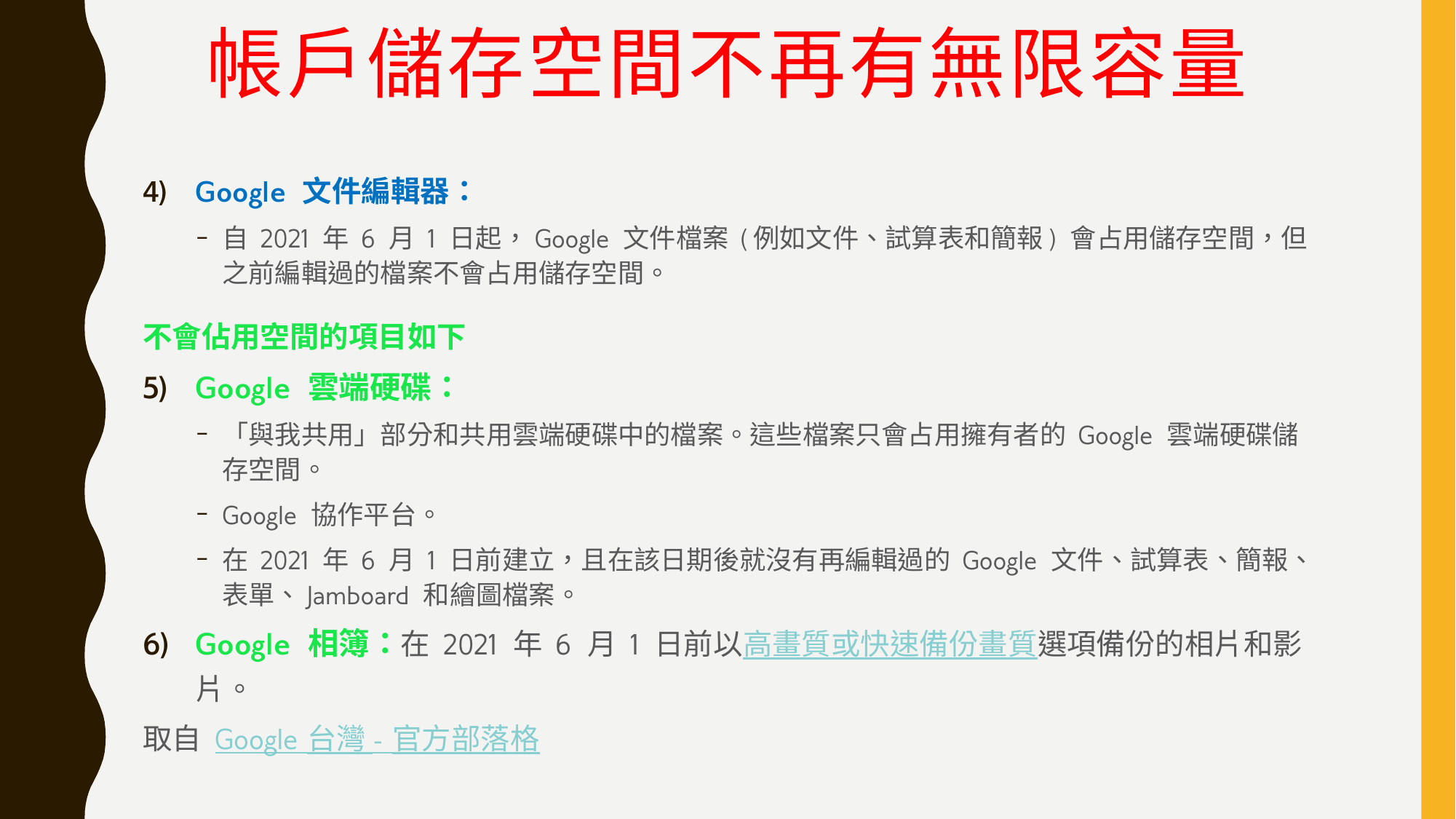

# 帳戶儲存空間不再有無限容量
Google 文件編輯器：
自 2021 年 6 月 1 日起，Google 文件檔案 (例如文件、試算表和簡報) 會占用儲存空間，但之前編輯過的檔案不會占用儲存空間。
不會佔用空間的項目如下
Google 雲端硬碟：
「與我共用」部分和共用雲端硬碟中的檔案。這些檔案只會占用擁有者的 Google 雲端硬碟儲存空間。
Google 協作平台。
在 2021 年 6 月 1 日前建立，且在該日期後就沒有再編輯過的 Google 文件、試算表、簡報、表單、Jamboard 和繪圖檔案。
Google 相簿：在 2021 年 6 月 1 日前以高畫質或快速備份畫質選項備份的相片和影片。
取自 Google 台灣 - 官方部落格